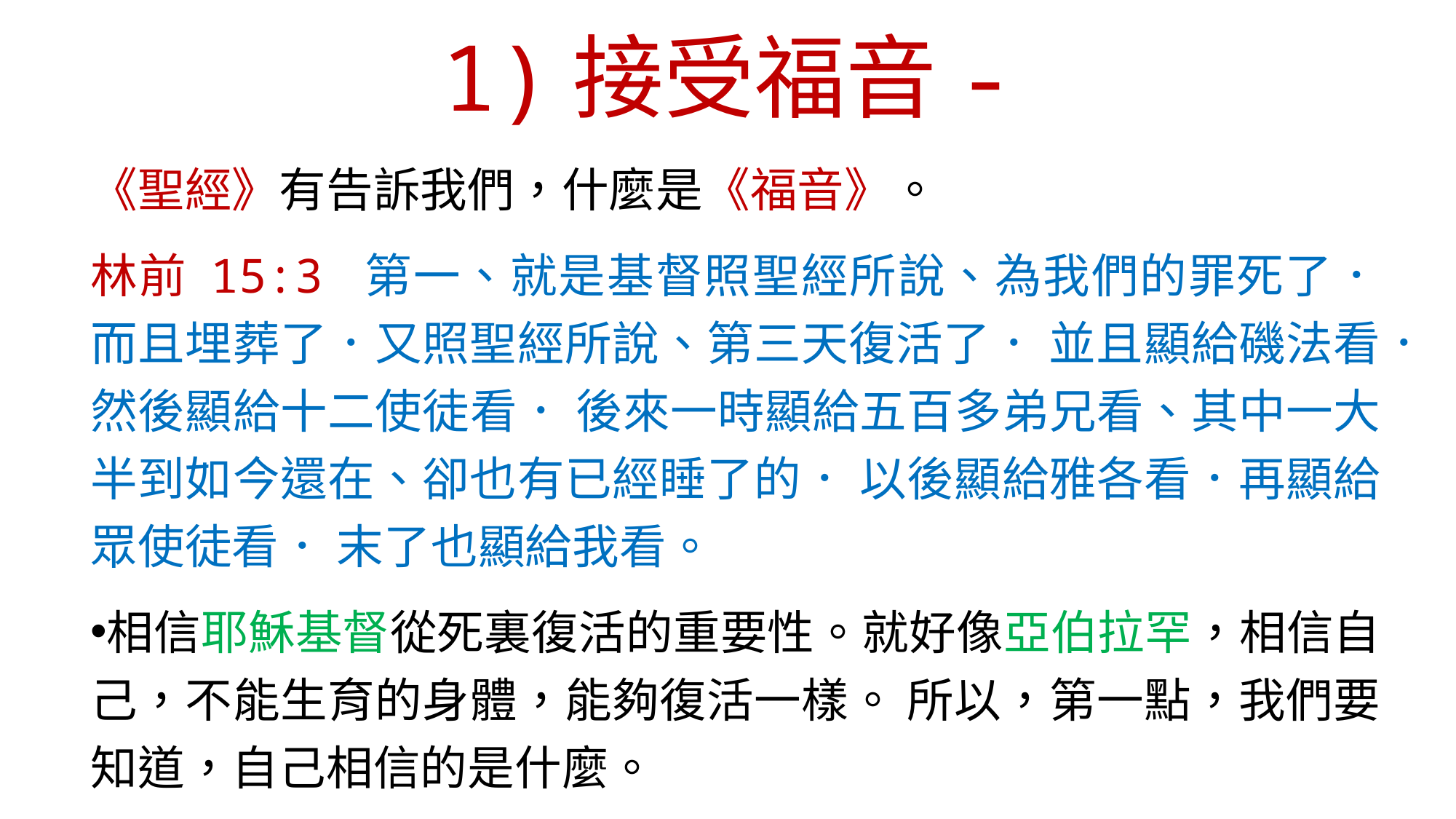

# 1)接受福音-
《聖經》有告訴我們，什麼是《福音》。
林前 15:3 第一、就是基督照聖經所說、為我們的罪死了．而且埋葬了．又照聖經所說、第三天復活了． 並且顯給磯法看．然後顯給十二使徒看． 後來一時顯給五百多弟兄看、其中一大半到如今還在、卻也有已經睡了的． 以後顯給雅各看．再顯給眾使徒看． 末了也顯給我看。
相信耶穌基督從死裏復活的重要性。就好像亞伯拉罕，相信自己，不能生育的身體，能夠復活一樣。 所以，第一點，我們要知道，自己相信的是什麼。